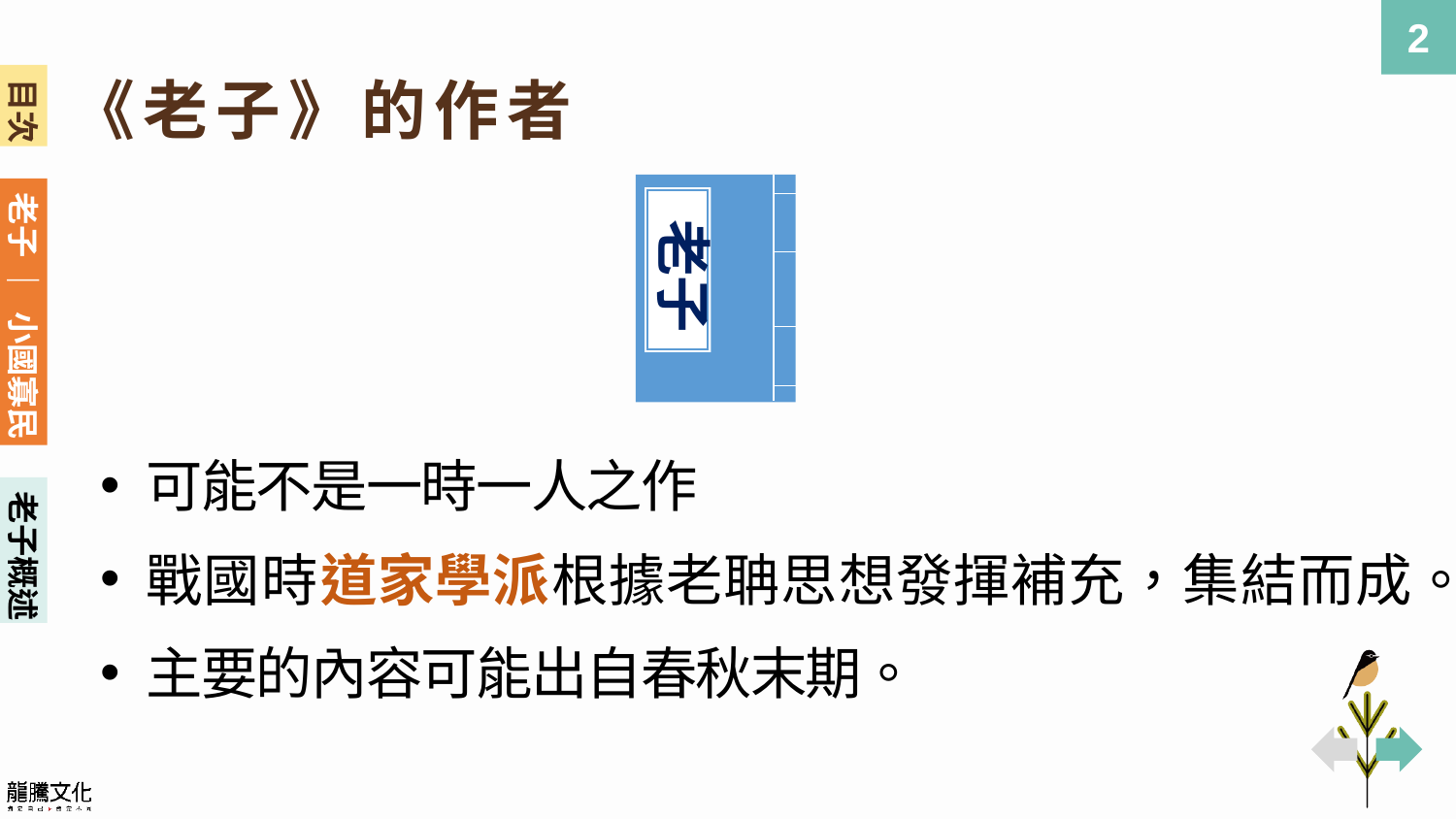

《老子》的作者

老子
可能不是一時一人之作
戰國時道家學派根據老聃思想發揮補充，集結而成。
主要的內容可能出自春秋末期。
老子概述